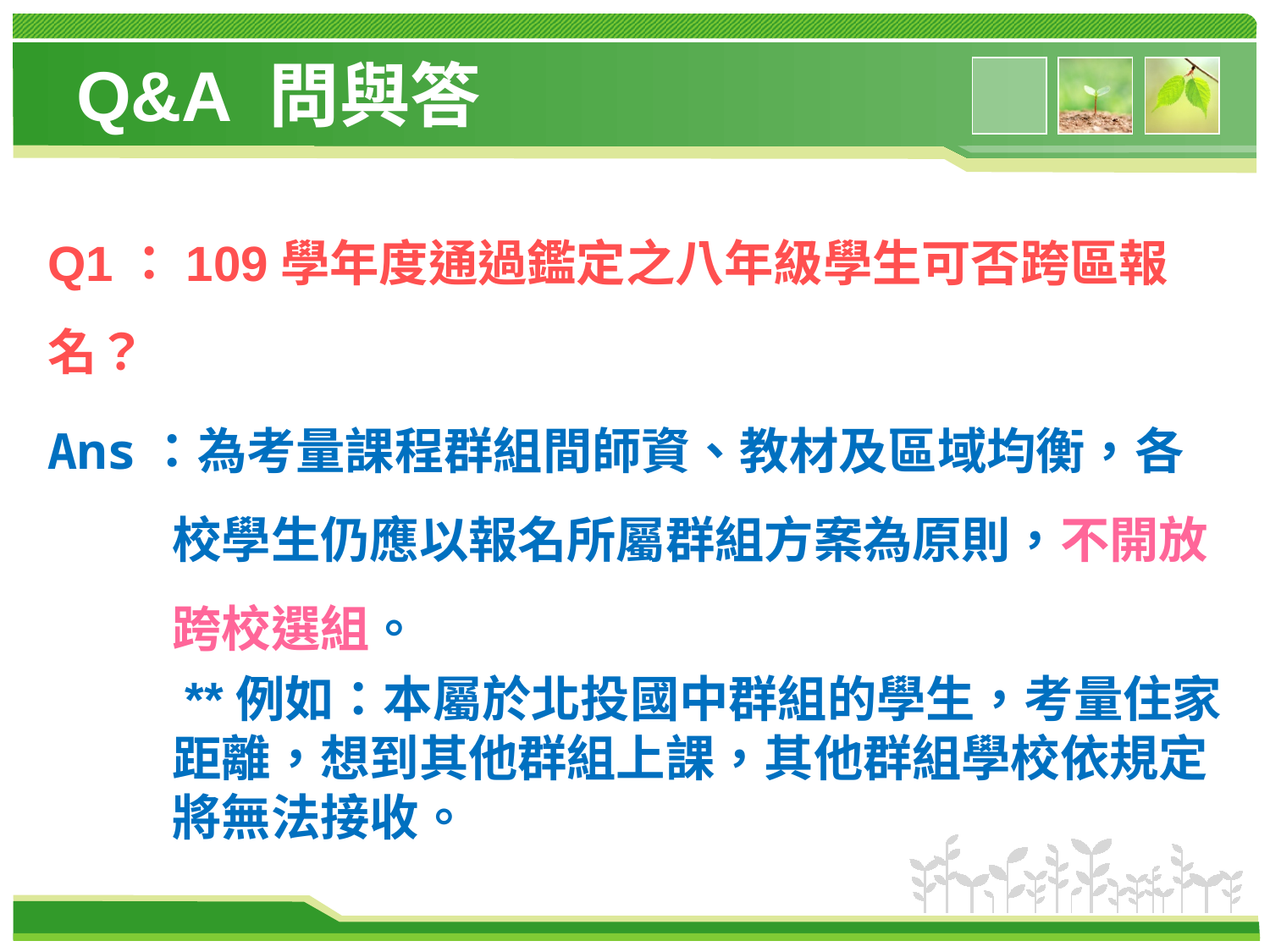

# Q&A 問與答
Q1：109學年度通過鑑定之八年級學生可否跨區報名？
Ans：為考量課程群組間師資、教材及區域均衡，各校學生仍應以報名所屬群組方案為原則，不開放跨校選組。
          **例如：本屬於北投國中群組的學生，考量住家距離，想到其他群組上課，其他群組學校依規定將無法接收。